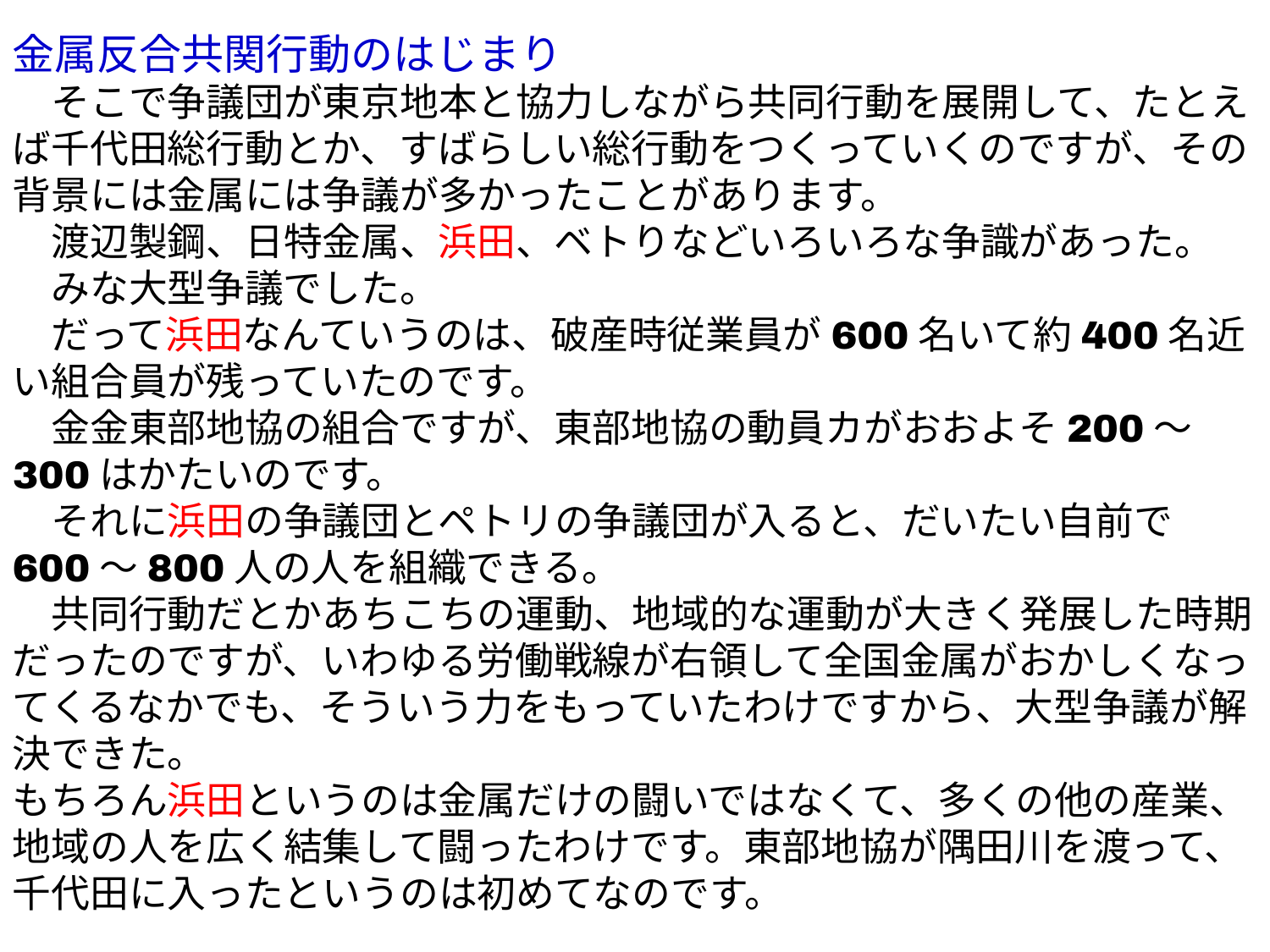

金属反合共関行動のはじまり
　そこで争議団が東京地本と協力しながら共同行動を展開して、たとえば千代田総行動とか、すばらしい総行動をつくっていくのですが、その背景には金属には争議が多かったことがあります。
　渡辺製鋼、日特金属、浜田、ベトりなどいろいろな争識があった。
　みな大型争議でした。
　だって浜田なんていうのは、破産時従業員が600名いて約400名近い組合員が残っていたのです。
　金金東部地協の組合ですが、東部地協の動員カがおおよそ200～300はかたいのです。
　それに浜田の争議団とペトリの争議団が入ると、だいたい自前で600～800人の人を組織できる。
　共同行動だとかあちこちの運動、地域的な運動が大きく発展した時期だったのですが、いわゆる労働戦線が右領して全国金属がおかしくなってくるなかでも、そういう力をもっていたわけですから、大型争議が解決できた。
もちろん浜田というのは金属だけの闘いではなくて、多くの他の産業、地域の人を広く結集して闘ったわけです。東部地協が隅田川を渡って、千代田に入ったというのは初めてなのです。